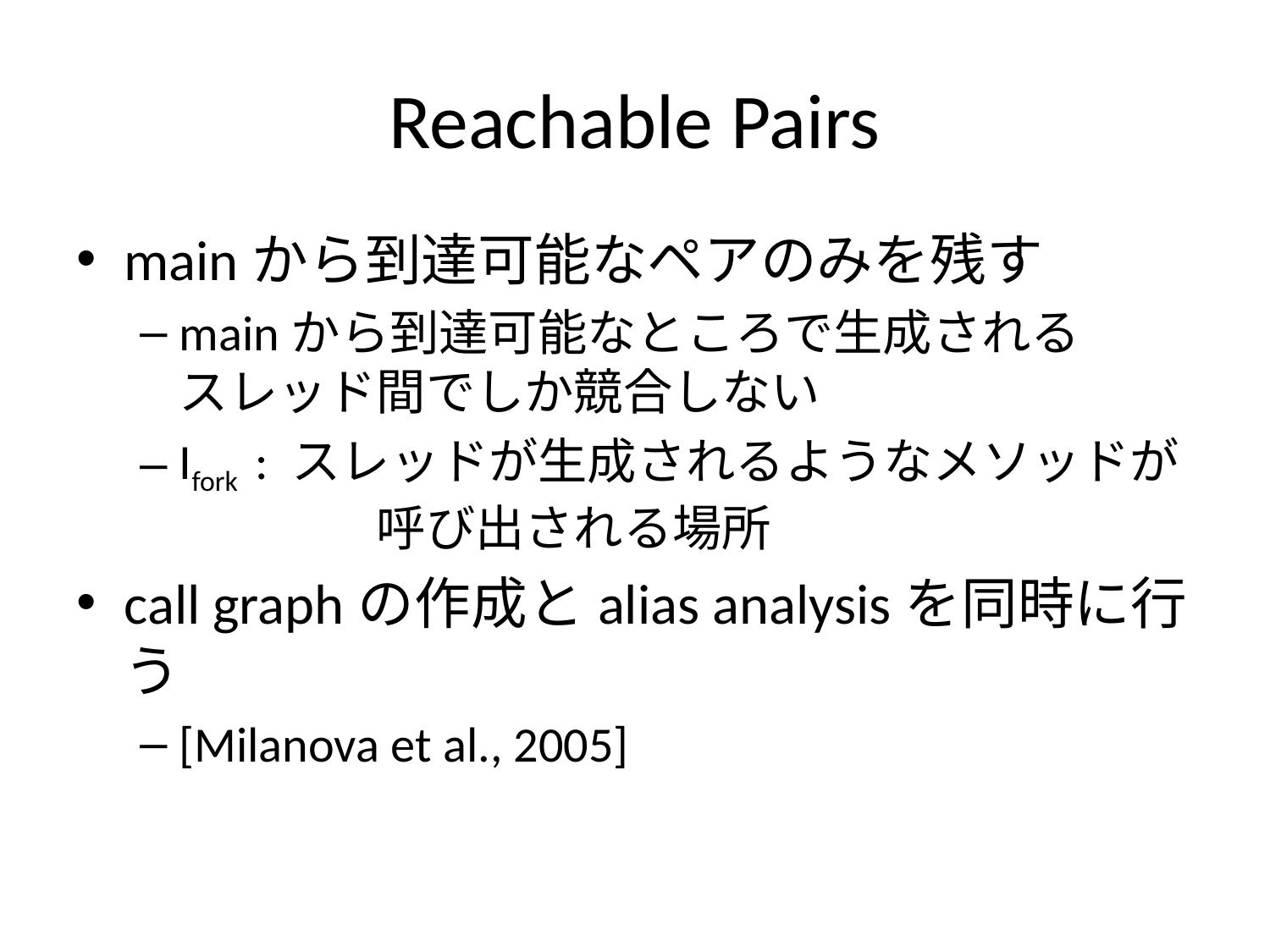

# Reachable Pairs
mainから到達可能なペアのみを残す
mainから到達可能なところで生成される
スレッド間でしか競合しない
Ifork  : スレッドが生成されるようなメソッドが
　　　　呼び出される場所
call graphの作成とalias analysisを同時に行う
[Milanova et al., 2005]